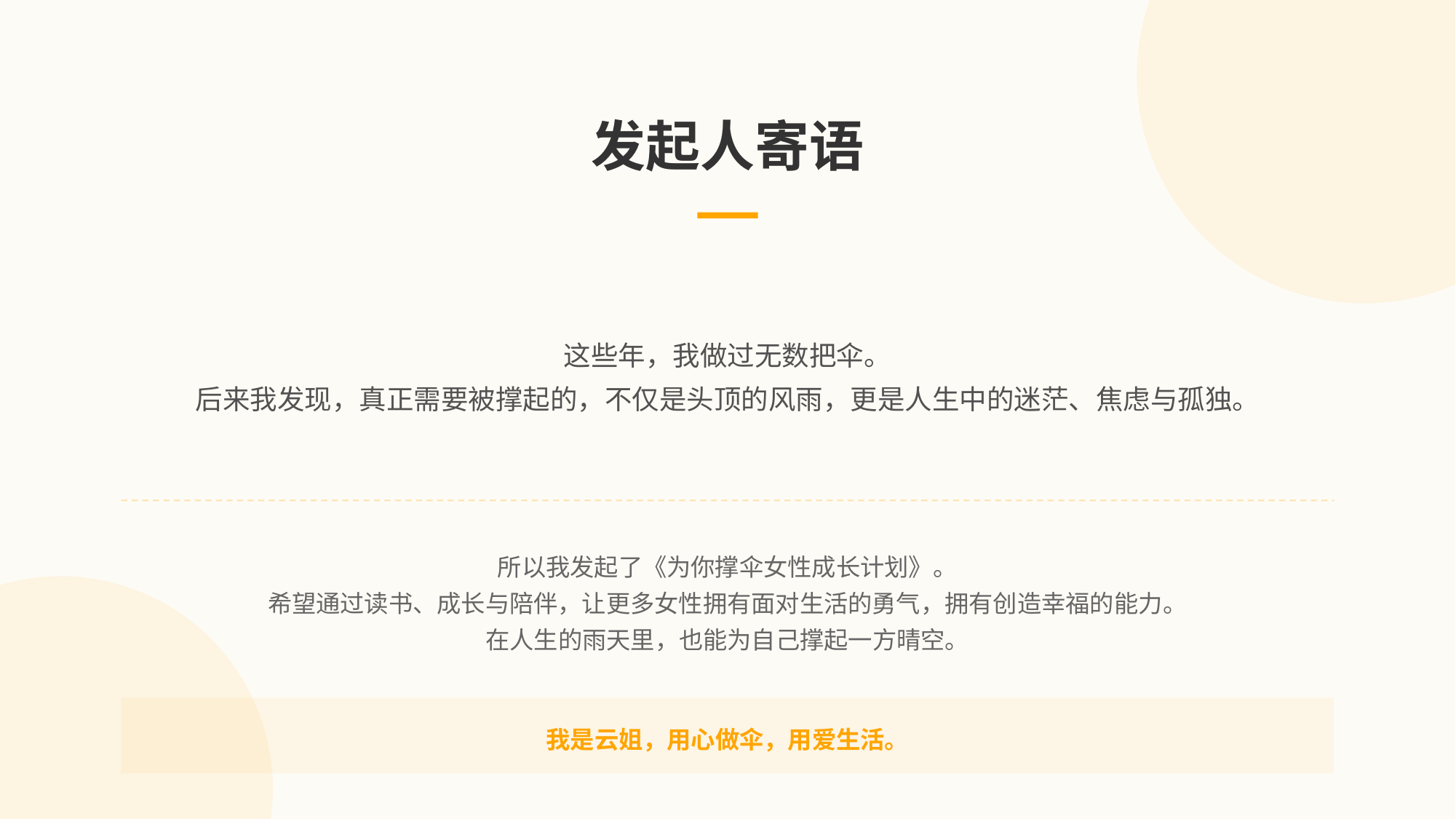

发起人寄语

这些年，我做过无数把伞。
后来我发现，真正需要被撑起的，不仅是头顶的风雨，更是人生中的迷茫、焦虑与孤独。
所以我发起了《为你撑伞女性成长计划》。
希望通过读书、成长与陪伴，让更多女性拥有面对生活的勇气，拥有创造幸福的能力。
在人生的雨天里，也能为自己撑起一方晴空。

我是云姐，用心做伞，用爱生活。